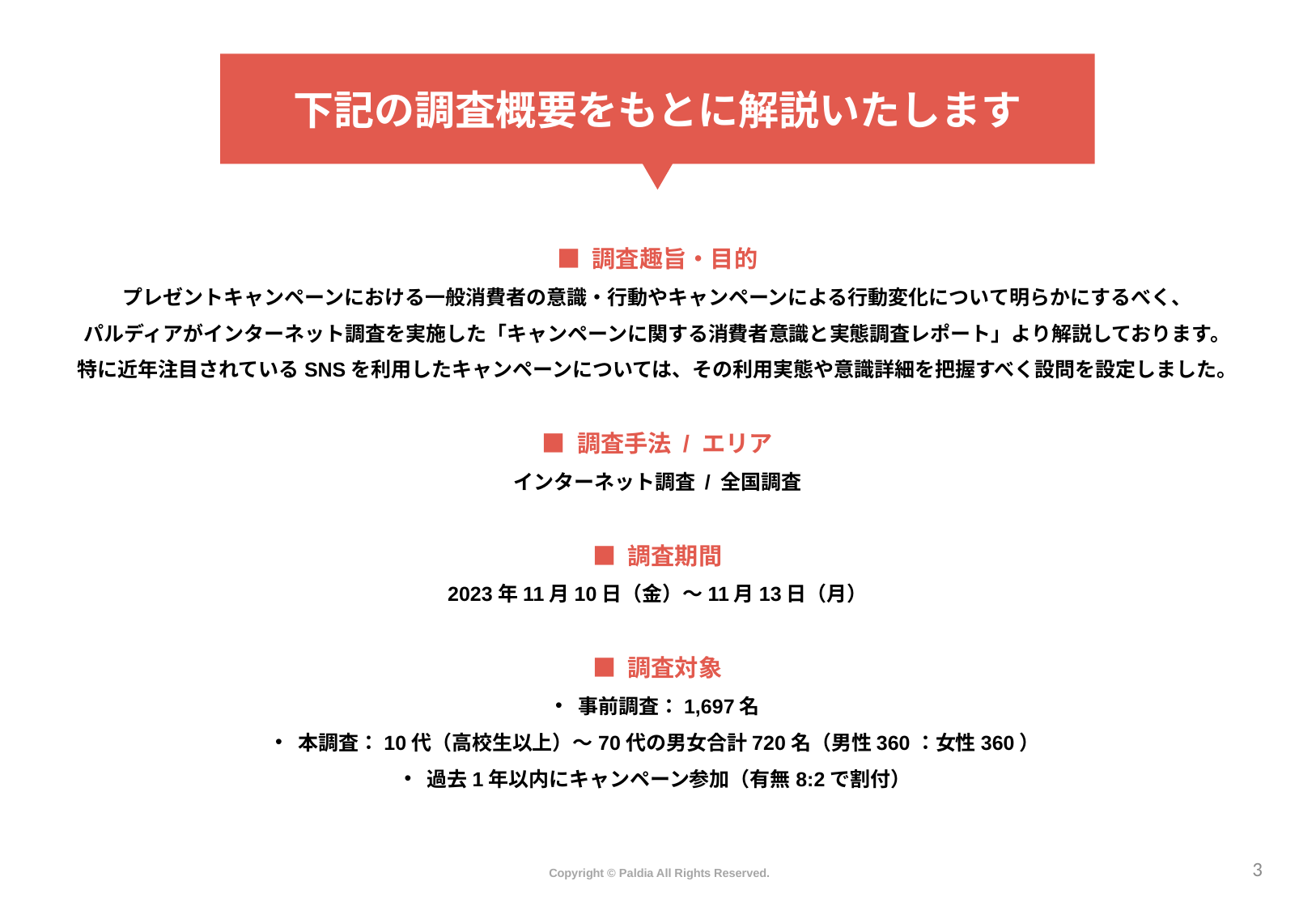

下記の調査概要をもとに解説いたします

■ 調査趣旨・目的
プレゼントキャンペーンにおける一般消費者の意識・行動やキャンペーンによる行動変化について明らかにするべく、
パルディアがインターネット調査を実施した「キャンペーンに関する消費者意識と実態調査レポート」より解説しております。
特に近年注目されているSNSを利用したキャンペーンについては、その利用実態や意識詳細を把握すべく設問を設定しました。

■ 調査手法 / エリア
インターネット調査 / 全国調査

■ 調査期間
2023年11月10日（金）～11月13日（月）

■ 調査対象
事前調査：1,697名
本調査：10代（高校生以上）～70代の男女合計720名（男性360：女性360）
過去1年以内にキャンペーン参加（有無8:2で割付）
3
Copyright © Paldia All Rights Reserved.